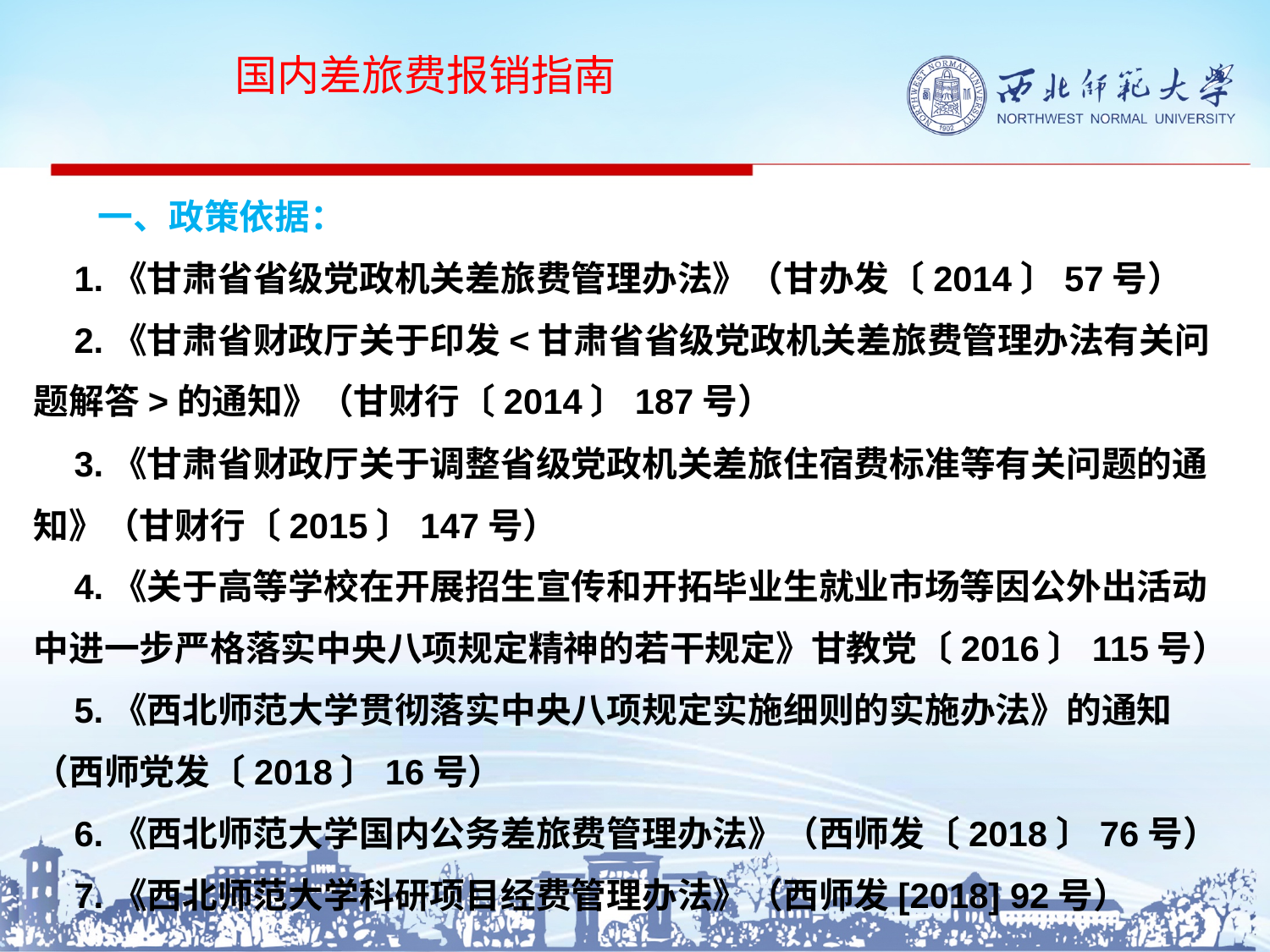

国内差旅费报销指南
# 一、政策依据： 1.《甘肃省省级党政机关差旅费管理办法》（甘办发〔2014〕57号） 2.《甘肃省财政厅关于印发<甘肃省省级党政机关差旅费管理办法有关问题解答>的通知》（甘财行〔2014〕187号） 3.《甘肃省财政厅关于调整省级党政机关差旅住宿费标准等有关问题的通知》（甘财行〔2015〕147号） 4.《关于高等学校在开展招生宣传和开拓毕业生就业市场等因公外出活动中进一步严格落实中央八项规定精神的若干规定》甘教党〔2016〕115号） 5.《西北师范大学贯彻落实中央八项规定实施细则的实施办法》的通知（西师党发〔2018〕16号） 6.《西北师范大学国内公务差旅费管理办法》（西师发〔2018〕76号） 7.《西北师范大学科研项目经费管理办法》（西师发[2018] 92号）